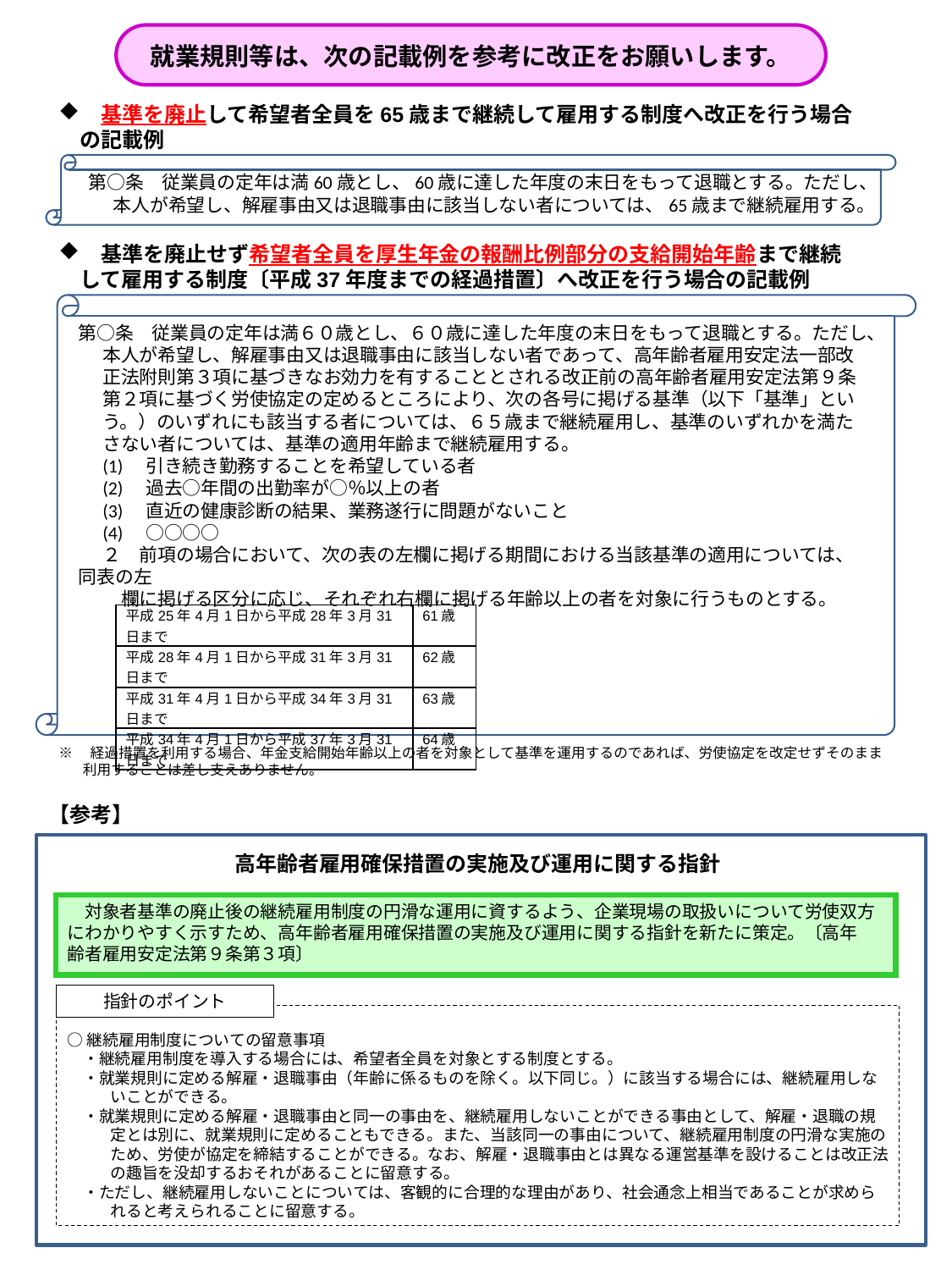

就業規則等は、次の記載例を参考に改正をお願いします。
　基準を廃止して希望者全員を65歳まで継続して雇用する制度へ改正を行う場合
　の記載例

第○条　従業員の定年は満60歳とし、60歳に達した年度の末日をもって退職とする。ただし、本人が希望し、解雇事由又は退職事由に該当しない者については、65歳まで継続雇用する。
　基準を廃止せず希望者全員を厚生年金の報酬比例部分の支給開始年齢まで継続
　して雇用する制度〔平成37年度までの経過措置〕へ改正を行う場合の記載例

第○条　従業員の定年は満６０歳とし、６０歳に達した年度の末日をもって退職とする。ただし、本人が希望し、解雇事由又は退職事由に該当しない者であって、高年齢者雇用安定法一部改正法附則第３項に基づきなお効力を有することとされる改正前の高年齢者雇用安定法第９条第２項に基づく労使協定の定めるところにより、次の各号に掲げる基準（以下「基準」という。）のいずれにも該当する者については、６５歳まで継続雇用し、基準のいずれかを満たさない者については、基準の適用年齢まで継続雇用する。
(1)　引き続き勤務することを希望している者
(2)　過去○年間の出勤率が○％以上の者
(3)　直近の健康診断の結果、業務遂行に問題がないこと
(4)　○○○○
２　前項の場合において、次の表の左欄に掲げる期間における当該基準の適用については、同表の左
　欄に掲げる区分に応じ、それぞれ右欄に掲げる年齢以上の者を対象に行うものとする。

| 平成25年4月1日から平成28年3月31日まで | 61歳 |
| --- | --- |
| 平成28年4月1日から平成31年3月31日まで | 62歳 |
| 平成31年4月1日から平成34年3月31日まで | 63歳 |
| 平成34年4月1日から平成37年3月31日まで | 64歳 |
※　経過措置を利用する場合、年金支給開始年齢以上の者を対象として基準を運用するのであれば、労使協定を改定せずそのまま利用することは差し支えありません。
【参考】

高年齢者雇用確保措置の実施及び運用に関する指針

　対象者基準の廃止後の継続雇用制度の円滑な運用に資するよう、企業現場の取扱いについて労使双方にわかりやすく示すため、高年齢者雇用確保措置の実施及び運用に関する指針を新たに策定。〔高年齢者雇用安定法第９条第３項〕
指針のポイント

○継続雇用制度についての留意事項
　・継続雇用制度を導入する場合には、希望者全員を対象とする制度とする。
　・就業規則に定める解雇・退職事由（年齢に係るものを除く。以下同じ。）に該当する場合には、継続雇用しないことができる。
　・就業規則に定める解雇・退職事由と同一の事由を、継続雇用しないことができる事由として、解雇・退職の規定とは別に、就業規則に定めることもできる。また、当該同一の事由について、継続雇用制度の円滑な実施のため、労使が協定を締結することができる。なお、解雇・退職事由とは異なる運営基準を設けることは改正法の趣旨を没却するおそれがあることに留意する。
　・ただし、継続雇用しないことについては、客観的に合理的な理由があり、社会通念上相当であることが求められると考えられることに留意する。